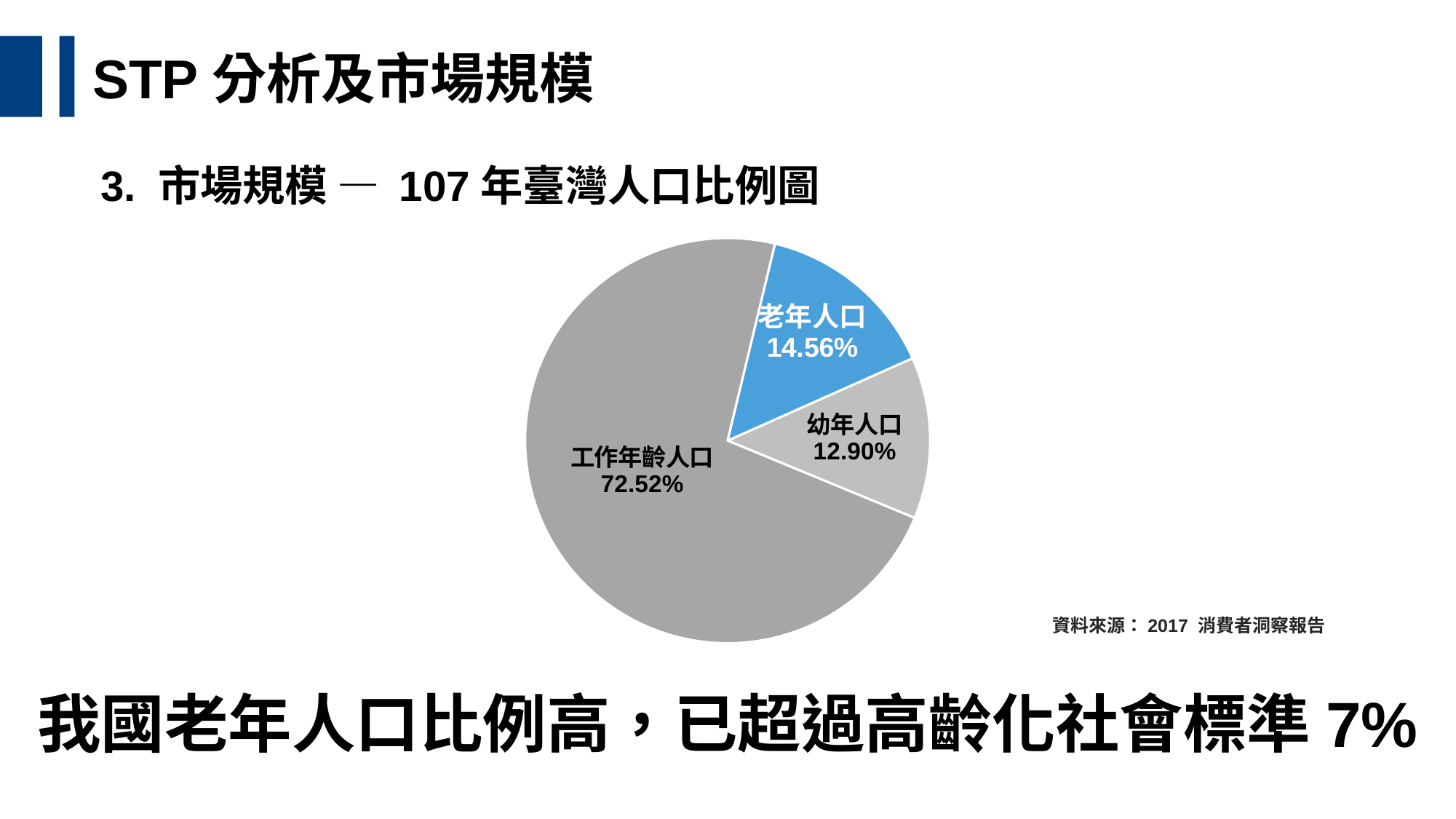

STP分析及市場規模
3. 市場規模 — 107年臺灣人口比例圖

### Chart

| Category | 銷售 |
|---|---|
| 幼年人口 | 0.129 |
| 工作年齡人口 | 0.7252 |
| 老年人口 | 0.1456 |
資料來源：2017 消費者洞察報告
我國老年人口比例高，已超過高齡化社會標準7%